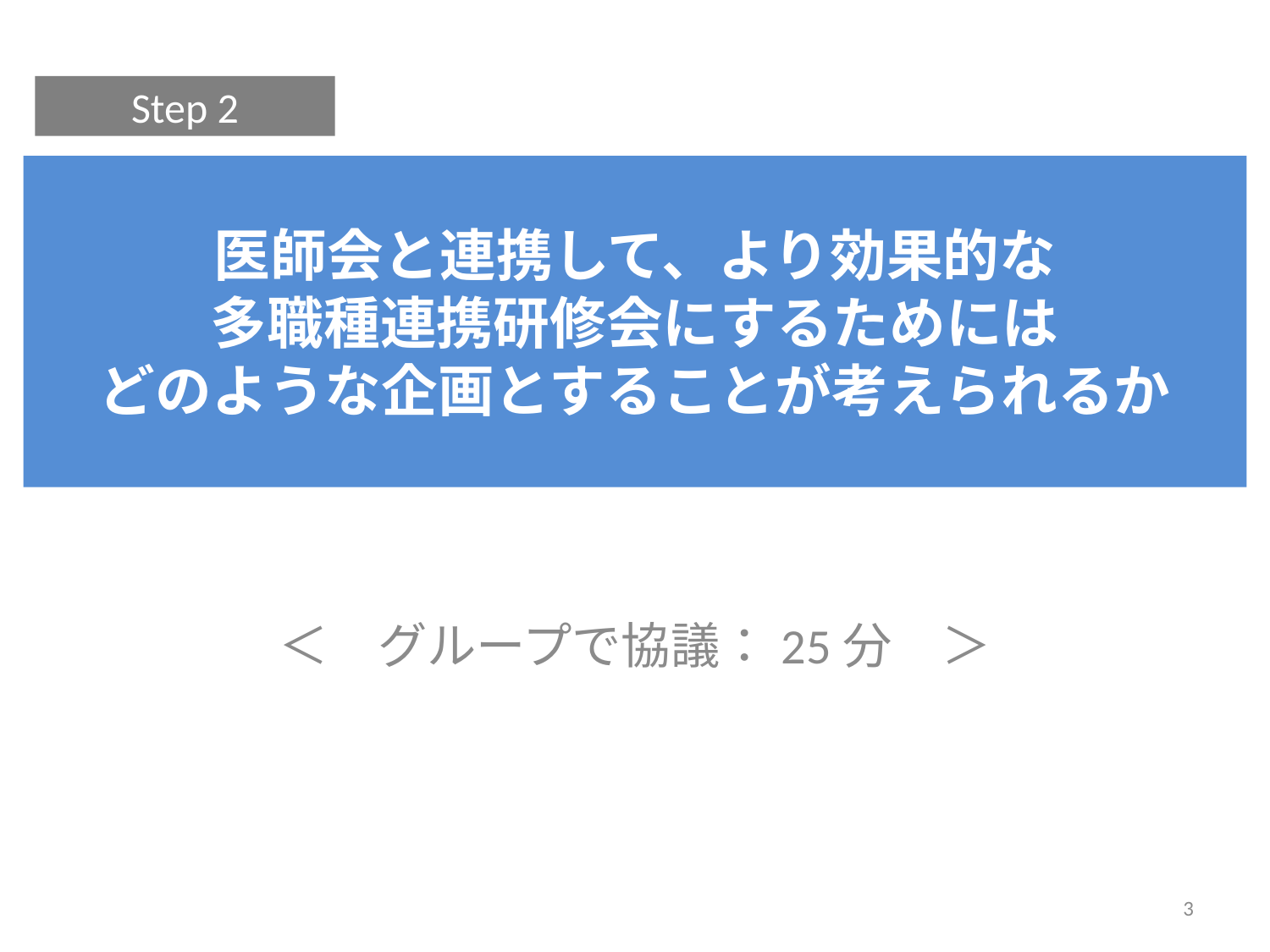

Step 2
# 医師会と連携して、より効果的な 多職種連携研修会にするためには どのような企画とすることが考えられるか

＜　グループで協議：25分　＞
3